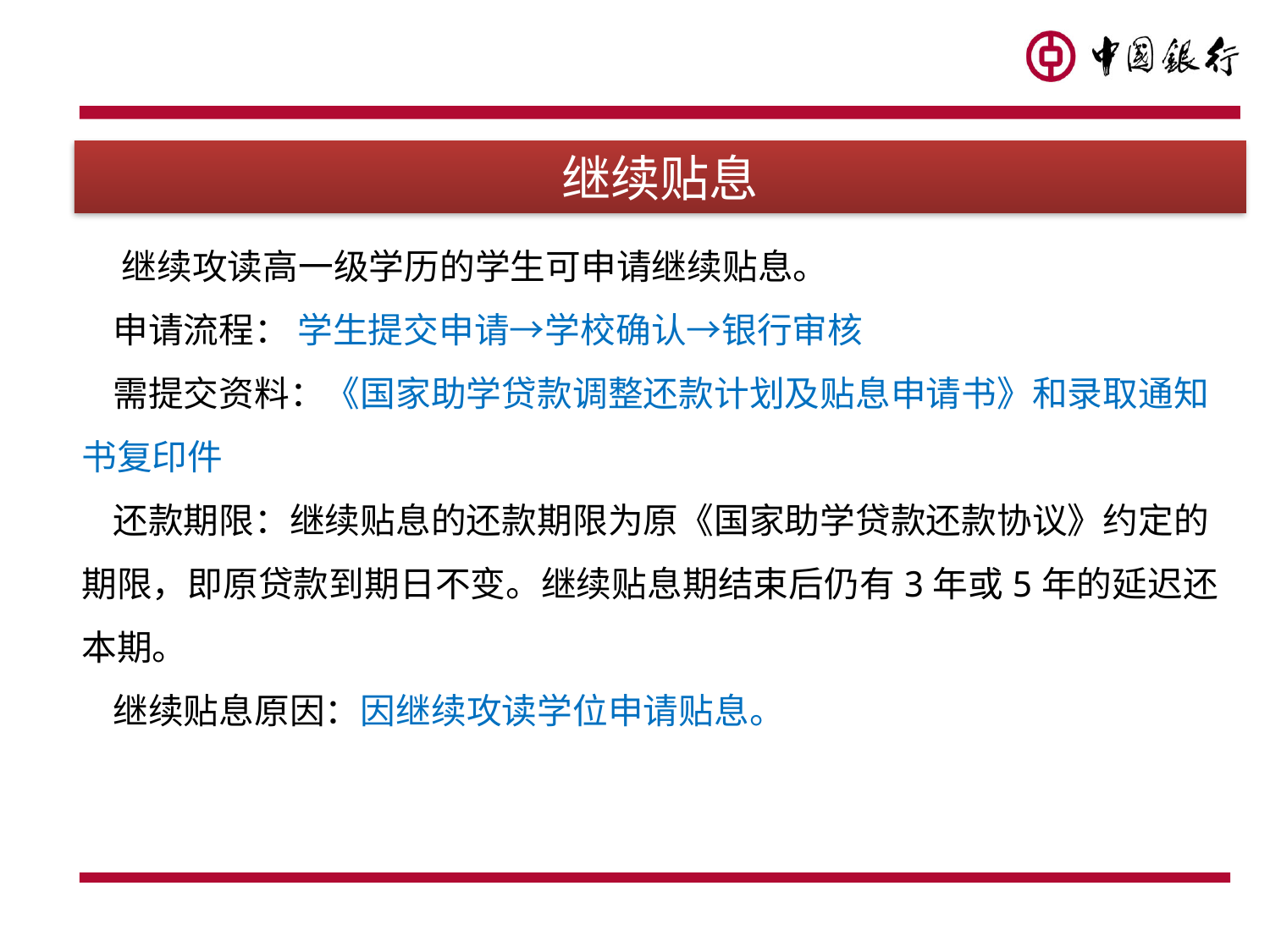

继续贴息
# 继续攻读高一级学历的学生可申请继续贴息。 申请流程： 学生提交申请→学校确认→银行审核 需提交资料：《国家助学贷款调整还款计划及贴息申请书》和录取通知书复印件 还款期限：继续贴息的还款期限为原《国家助学贷款还款协议》约定的期限，即原贷款到期日不变。继续贴息期结束后仍有3年或5年的延迟还本期。 继续贴息原因：因继续攻读学位申请贴息。